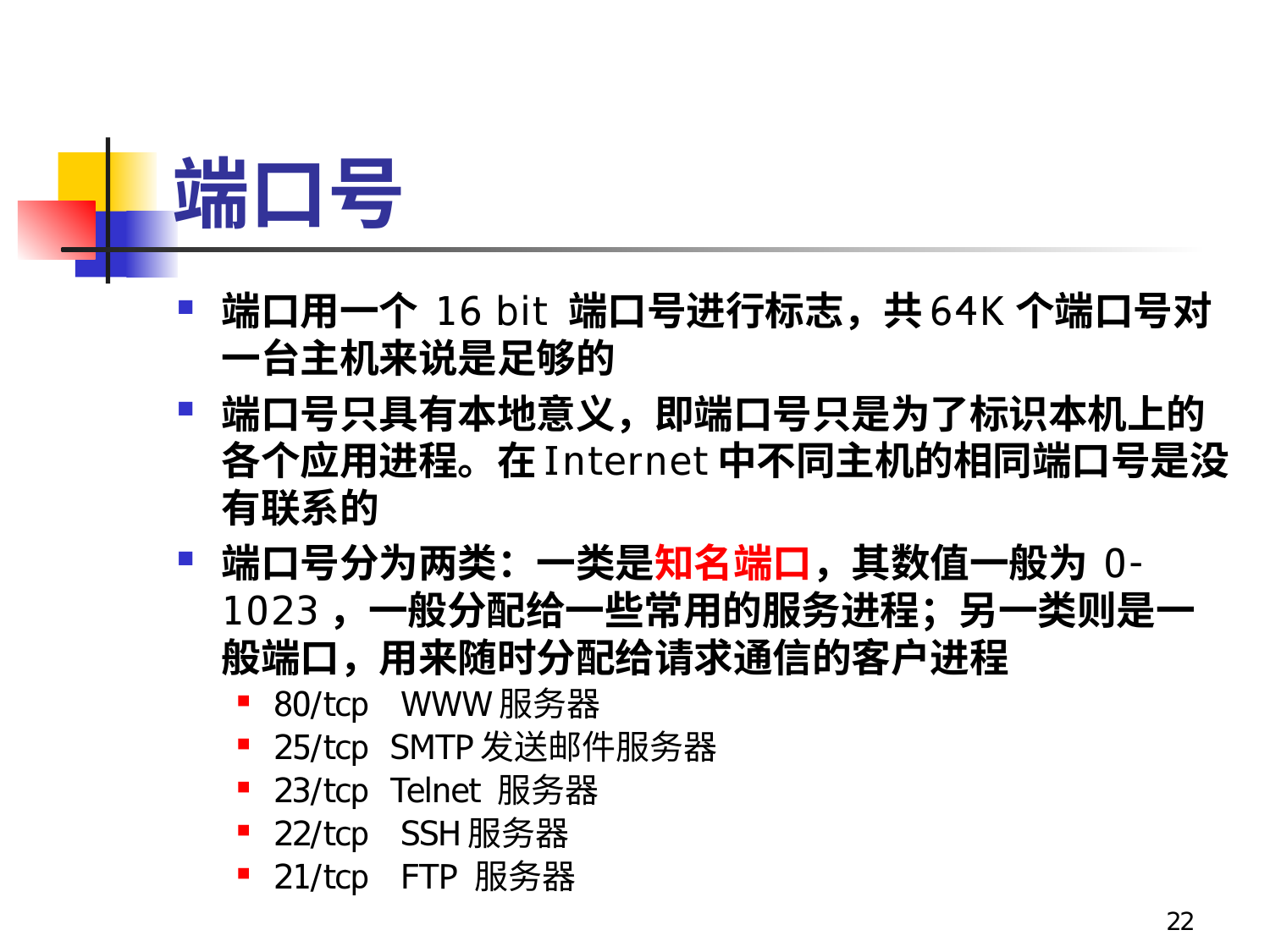

# 端口号
端口用一个 16 bit 端口号进行标志，共64K个端口号对一台主机来说是足够的
端口号只具有本地意义，即端口号只是为了标识本机上的各个应用进程。在Internet中不同主机的相同端口号是没有联系的
端口号分为两类：一类是知名端口，其数值一般为 0-1023，一般分配给一些常用的服务进程；另一类则是一般端口，用来随时分配给请求通信的客户进程
80/tcp   WWW服务器
25/tcp  SMTP发送邮件服务器
23/tcp  Telnet 服务器
22/tcp   SSH服务器
21/tcp   FTP 服务器
22